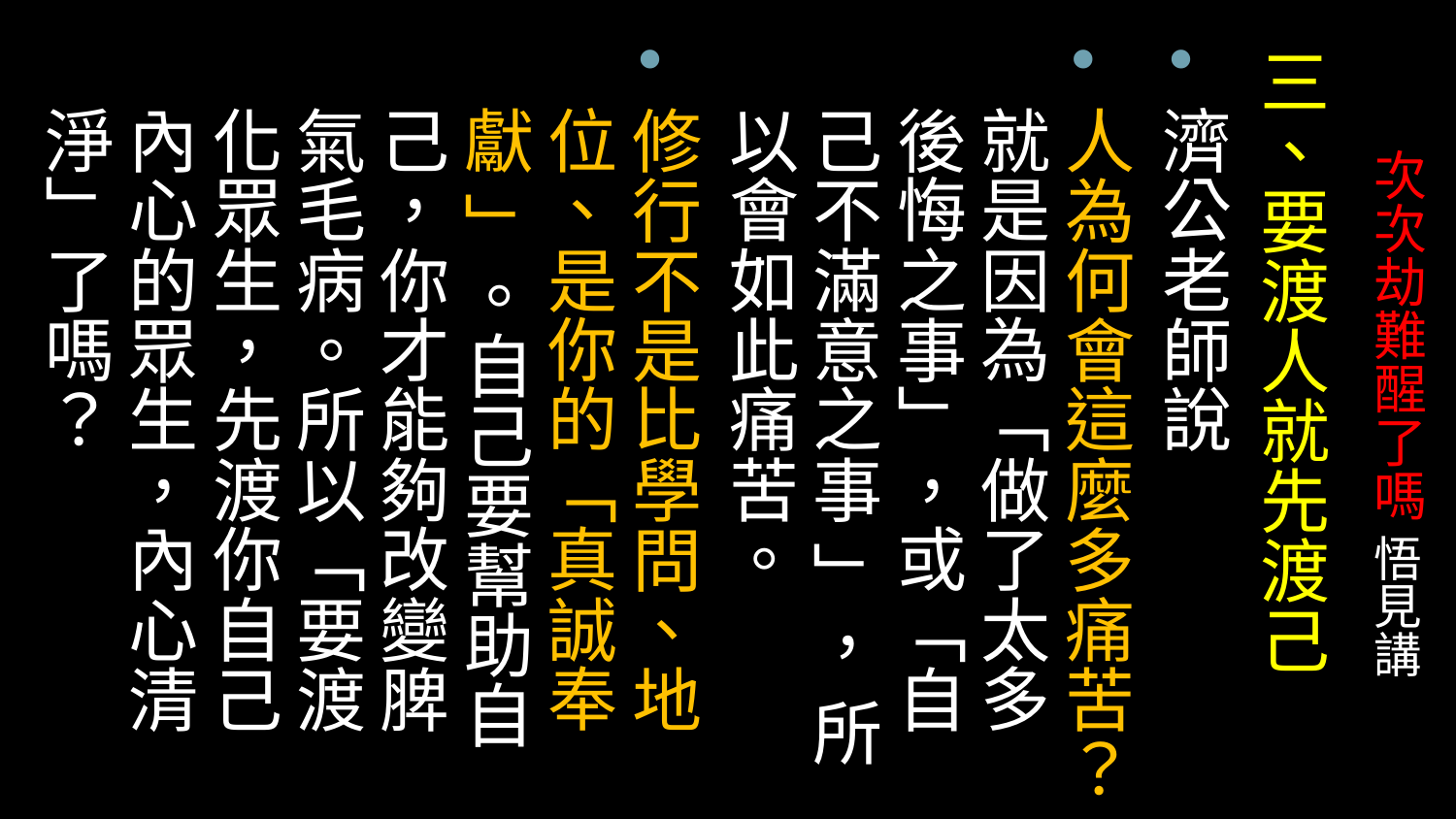

三、要渡人就先渡己
濟公老師說
人為何會這麼多痛苦？就是因為「做了太多後悔之事」，或「自己不滿意之事 」， 所以會如此痛苦。
修行不是比學問、地位、是你的「真誠奉獻 」。自己要幫助自己，你才能夠改變脾氣毛病。所以「要渡化眾生，先渡你自己內心的眾生，內心清淨」了嗎？
# 次次劫難醒了嗎 悟見講